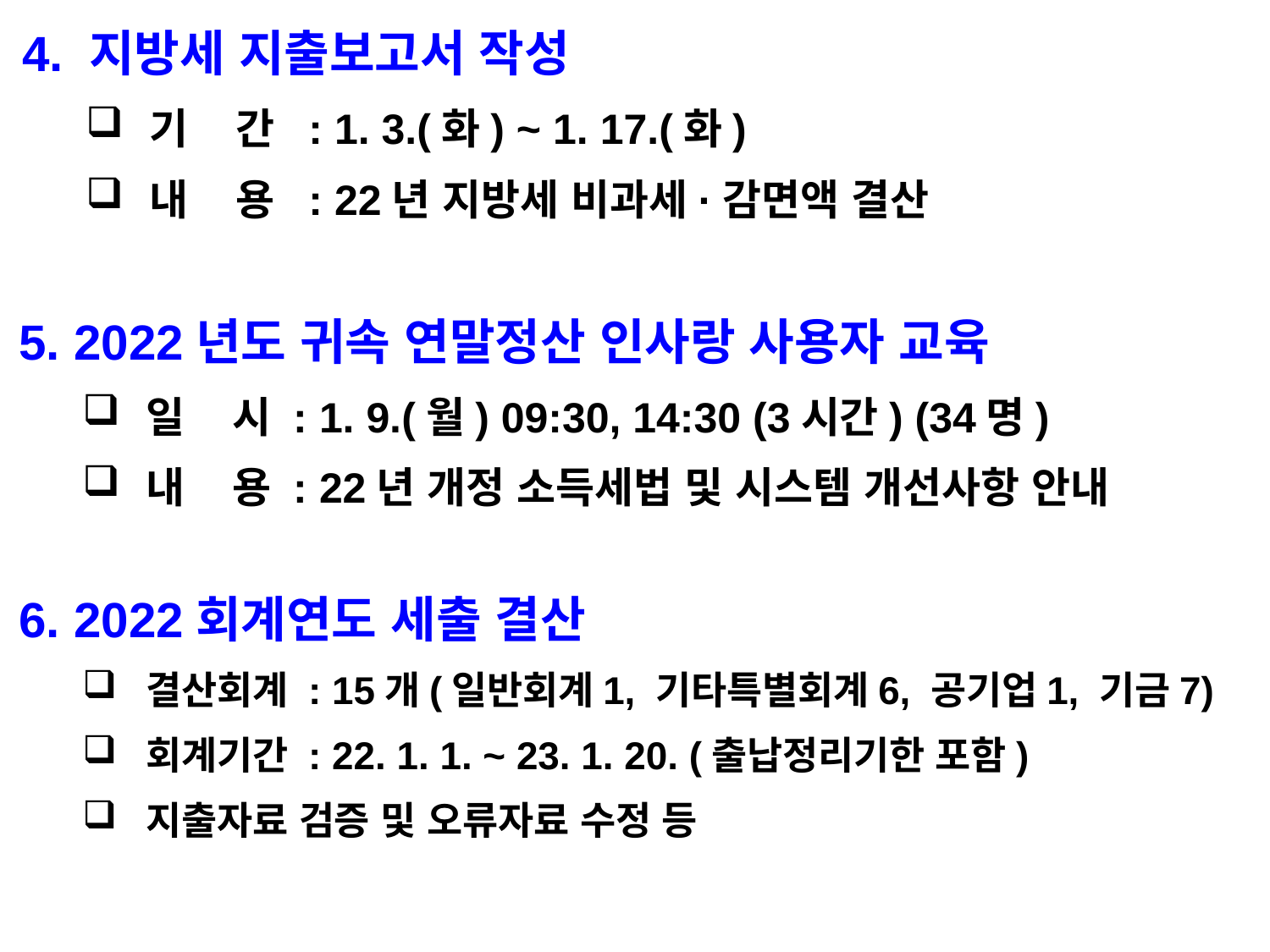

4. 지방세 지출보고서 작성
기    간  : 1. 3.(화) ~ 1. 17.(화)
내    용  : 22년 지방세 비과세·감면액 결산

5. 2022년도 귀속 연말정산 인사랑 사용자 교육
일    시 : 1. 9.(월) 09:30, 14:30 (3시간) (34명)
내    용 : 22년 개정 소득세법 및 시스템 개선사항 안내

6. 2022회계연도 세출 결산
결산회계 : 15개(일반회계1, 기타특별회계6, 공기업1, 기금7)
회계기간 : 22. 1. 1. ~ 23. 1. 20. (출납정리기한 포함)
지출자료 검증 및 오류자료 수정 등